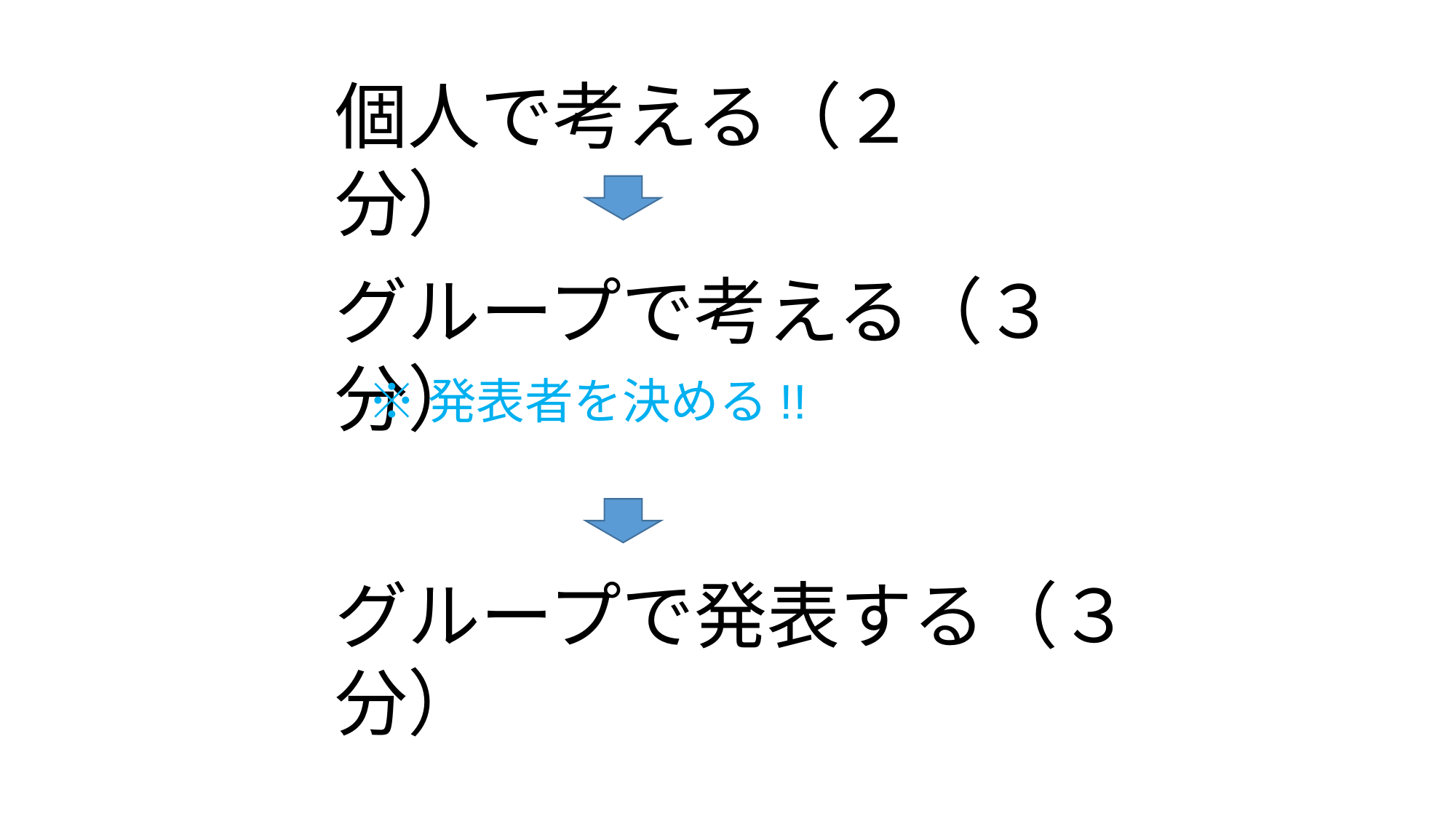

個人で考える（２分）

グループで考える（３分）
※発表者を決める!!

グループで発表する（３分）